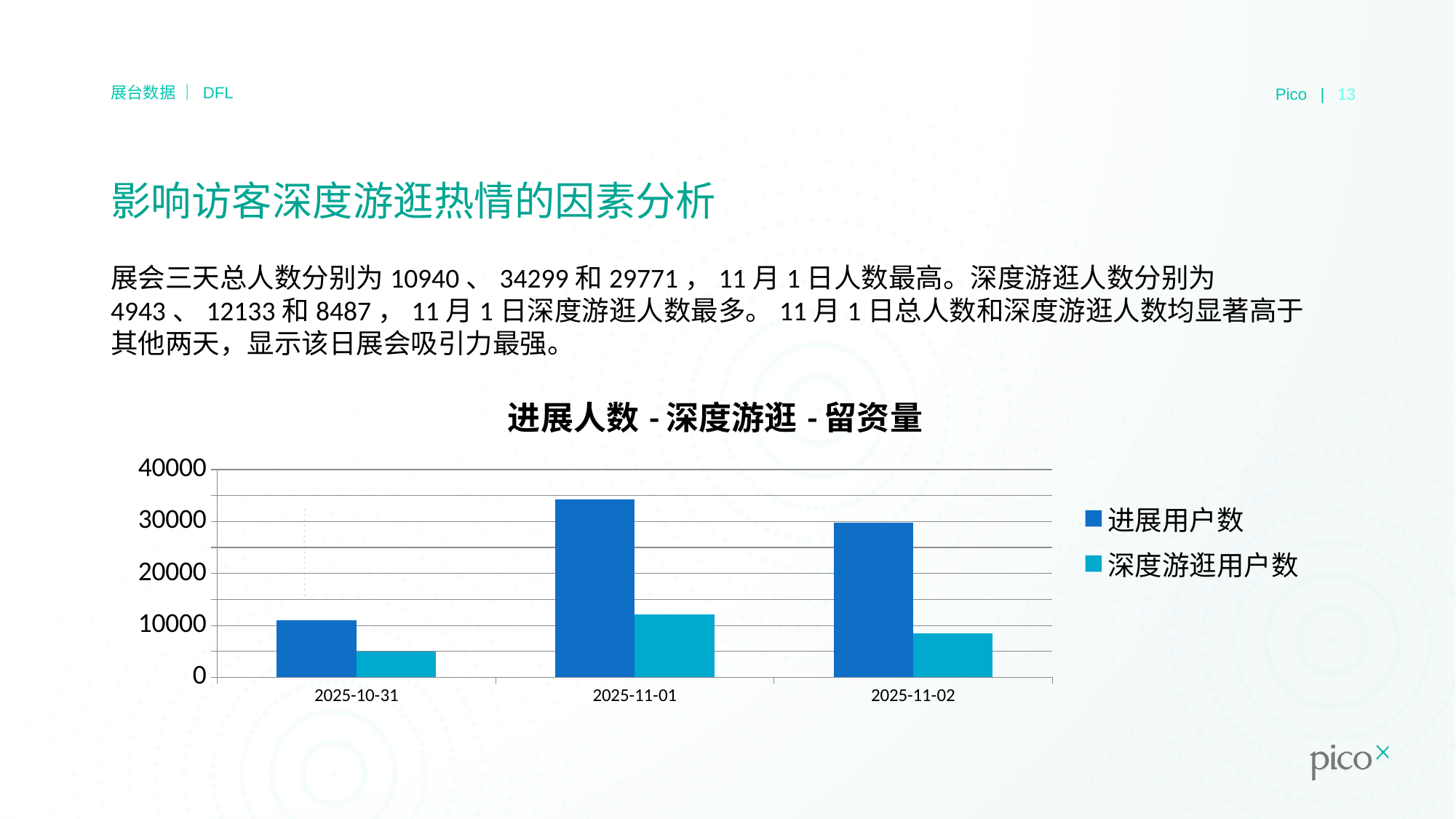

Pico   |
13
展台数据 ｜ DFL
# 影响访客深度游逛热情的因素分析

展会三天总人数分别为10940、34299和29771，11月1日人数最高。深度游逛人数分别为4943、12133和8487，11月1日深度游逛人数最多。11月1日总人数和深度游逛人数均显著高于其他两天，显示该日展会吸引力最强。

### Chart: 进展人数-深度游逛-留资量

| Category | 进展用户数 | 深度游逛用户数 |
|---|---|---|
| 2025-10-31 | 10940.0 | 4943.0 |
| 2025-11-01 | 34299.0 | 12133.0 |
| 2025-11-02 | 29771.0 | 8487.0 |